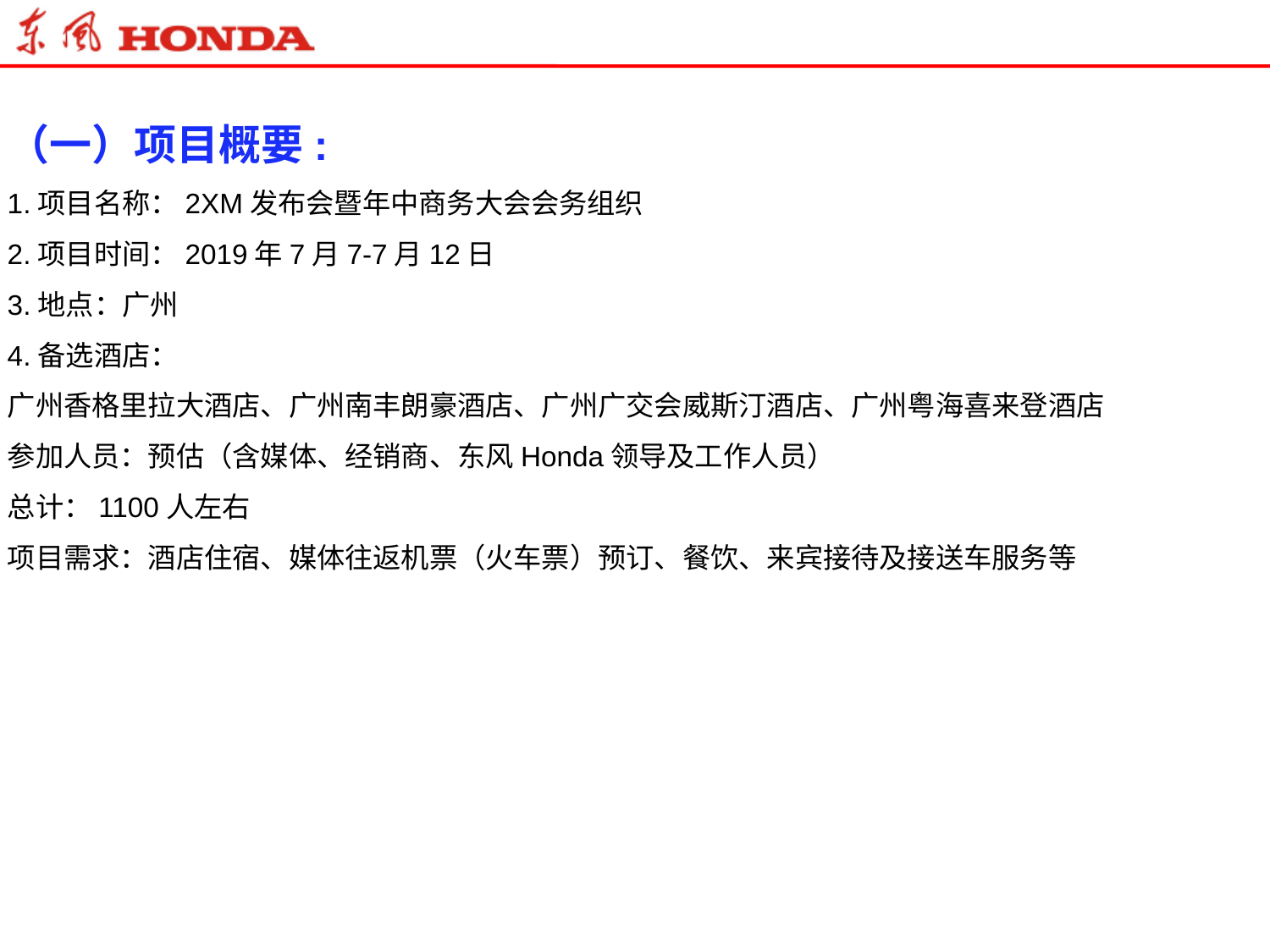

2VM发布会会务
（一）项目概要:
1.项目名称：2XM发布会暨年中商务大会会务组织
2.项目时间：2019年7月7-7月12日
3.地点：广州
4.备选酒店：
广州香格里拉大酒店、广州南丰朗豪酒店、广州广交会威斯汀酒店、广州粤海喜来登酒店
参加人员：预估（含媒体、经销商、东风Honda领导及工作人员）
总计：1100人左右
项目需求：酒店住宿、媒体往返机票（火车票）预订、餐饮、来宾接待及接送车服务等